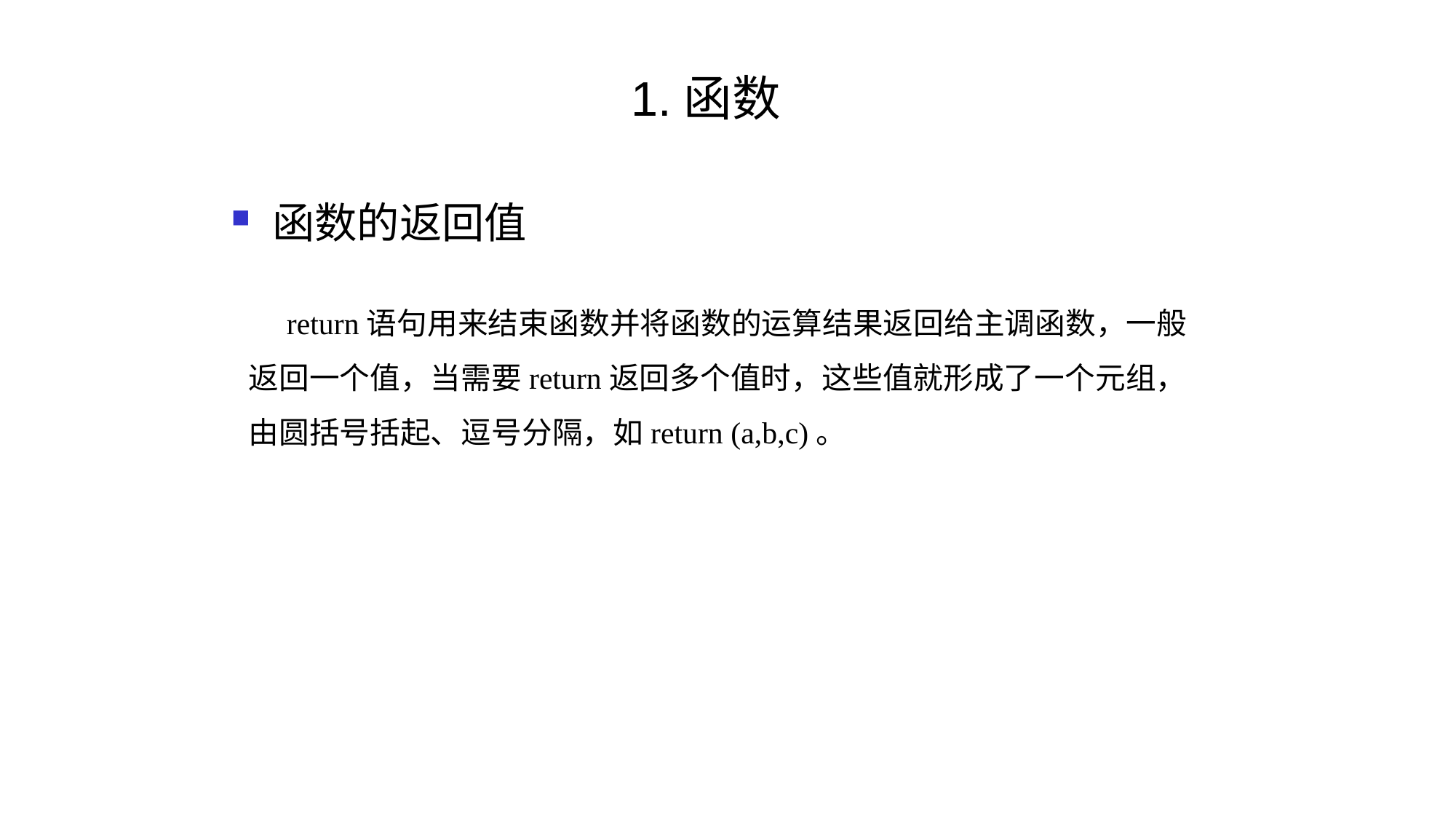

# 1.函数
函数的返回值
     return语句用来结束函数并将函数的运算结果返回给主调函数，一般返回一个值，当需要return返回多个值时，这些值就形成了一个元组，由圆括号括起、逗号分隔，如return (a,b,c)。